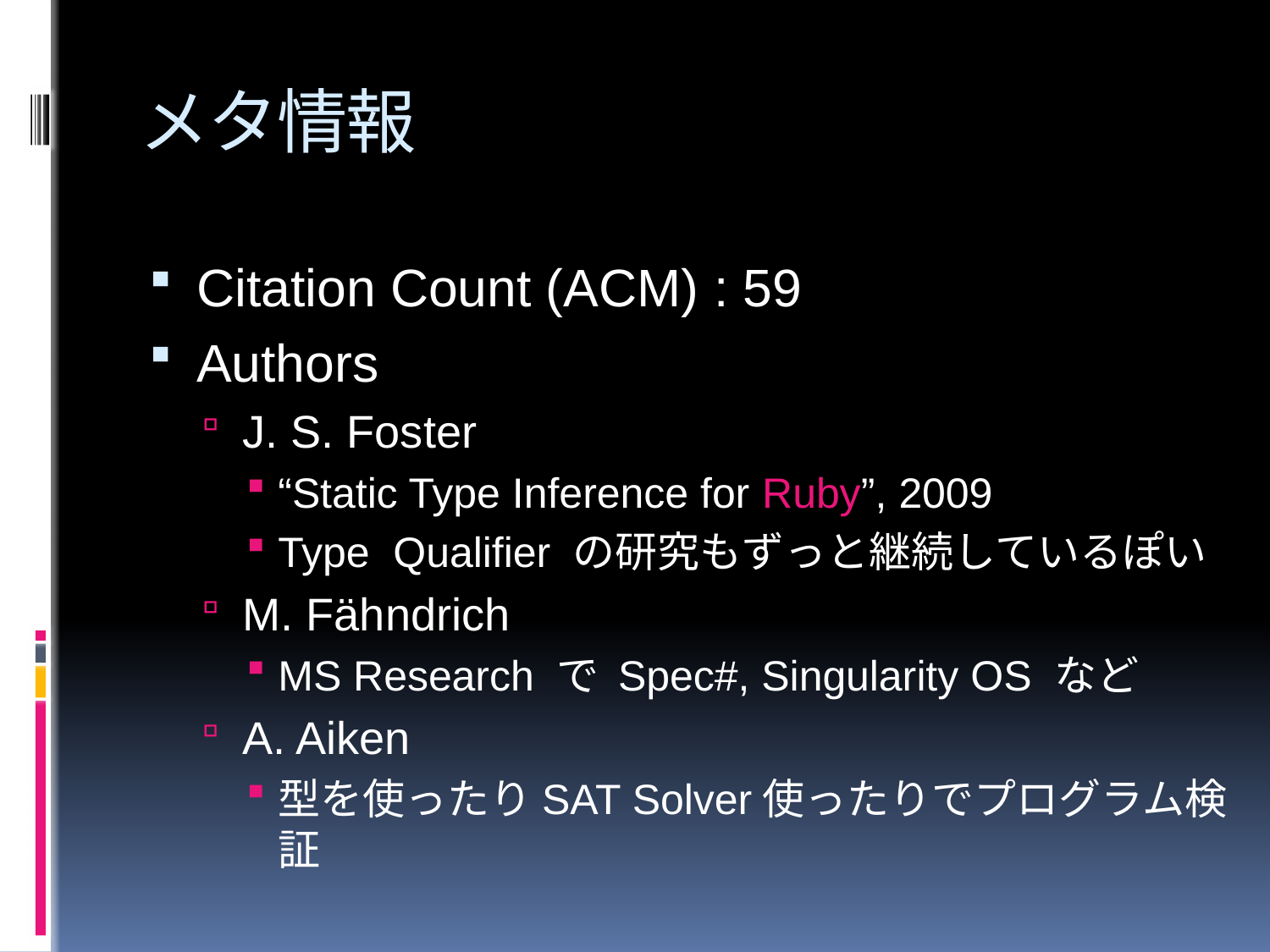

# メタ情報
Citation Count (ACM) : 59
Authors
J. S. Foster
“Static Type Inference for Ruby”, 2009
Type  Qualifier の研究もずっと継続しているぽい
M. Fähndrich
MS Research で Spec#, Singularity OS など
A. Aiken
型を使ったりSAT Solver使ったりでプログラム検証